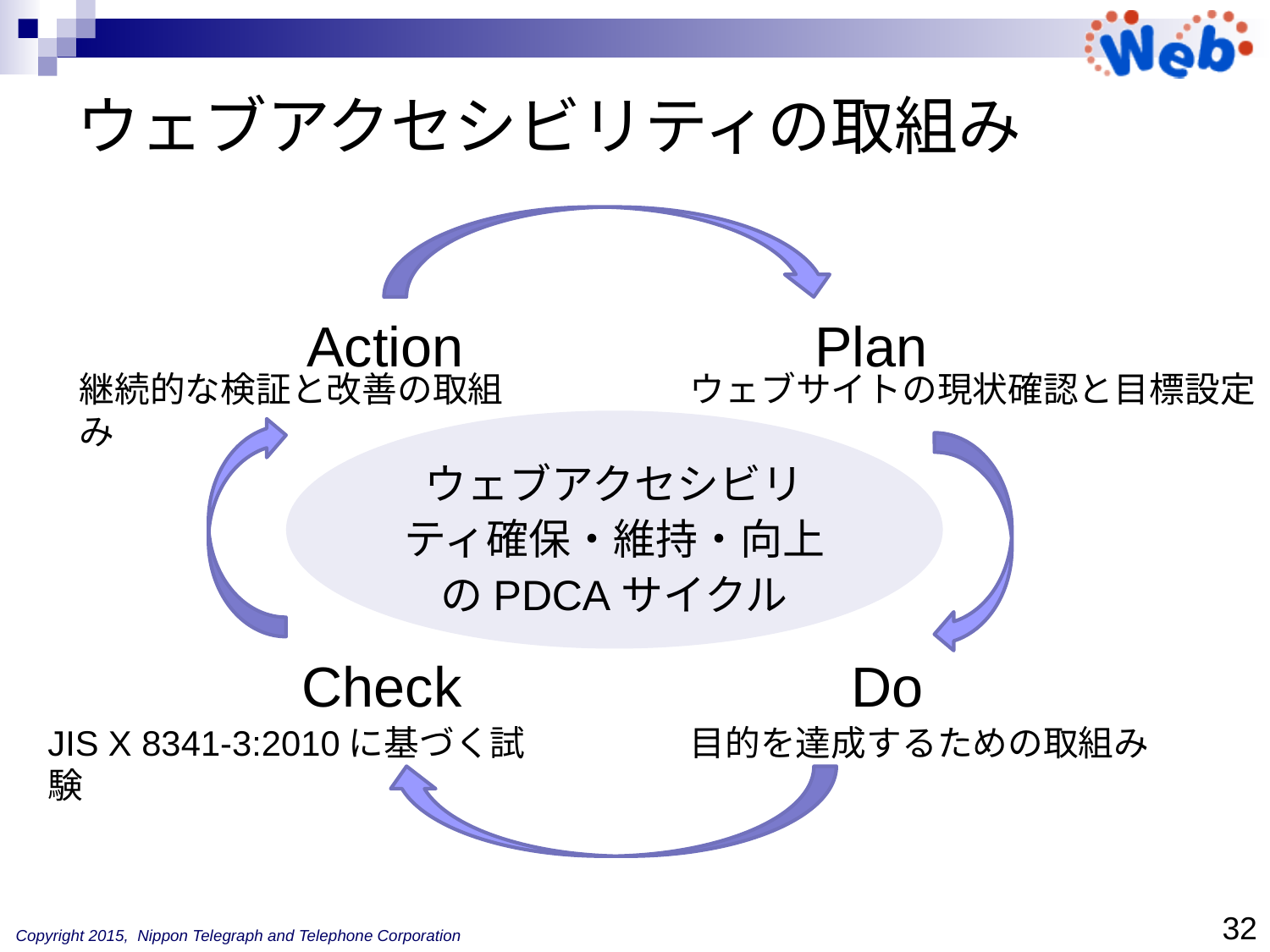

# ウェブアクセシビリティの取組み

Action
Plan
継続的な検証と改善の取組み
ウェブサイトの現状確認と目標設定
ウェブアクセシビリティ確保・維持・向上のPDCAサイクル

Check
Do
目的を達成するための取組み
JIS X 8341-3:2010に基づく試験

32